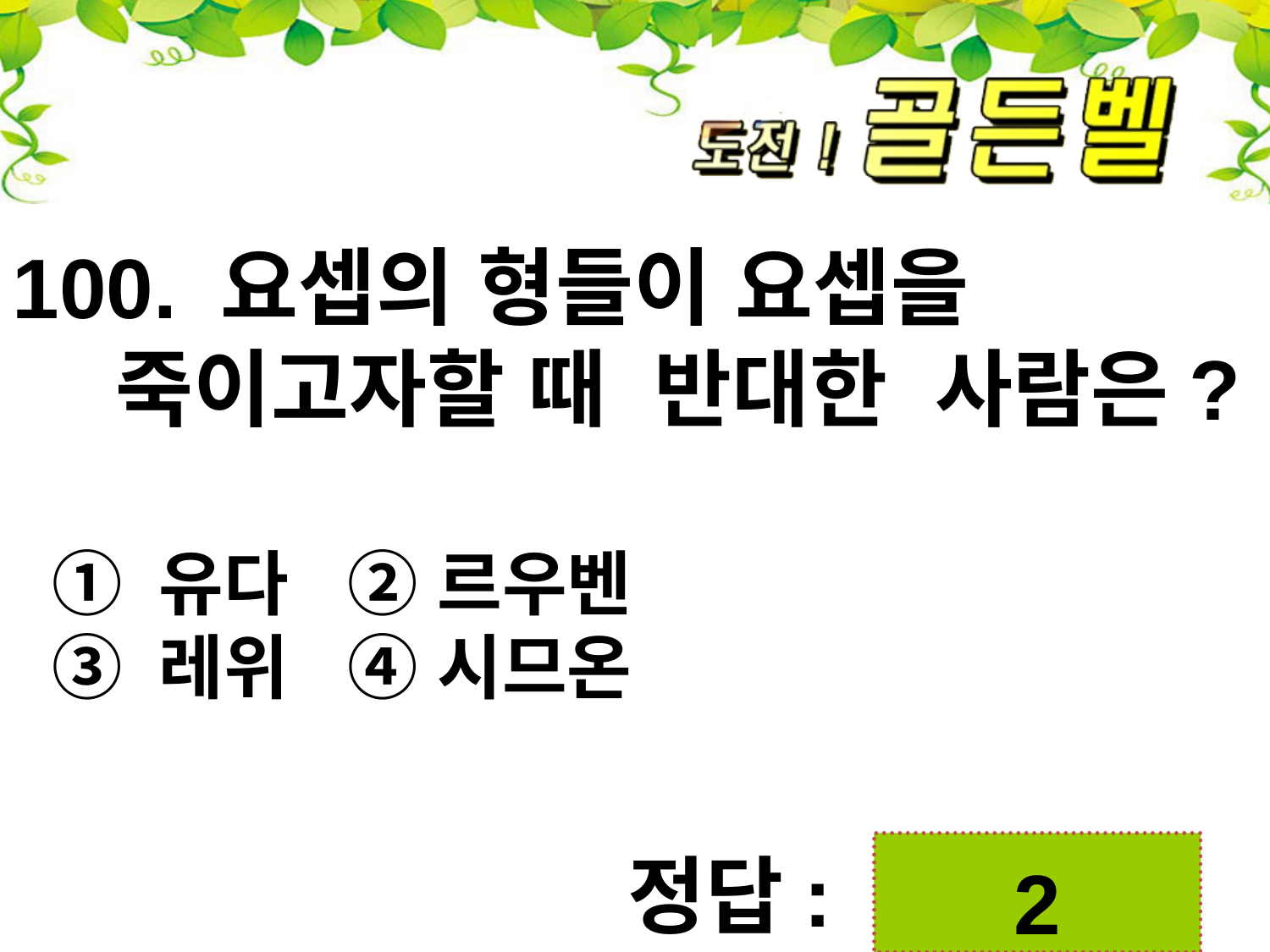

100. 요셉의 형들이 요셉을 죽이고자할 때  반대한  사람은?

  ① 유다   ② 르우벤
  ③ 레위   ④ 시므온
 2
정답: